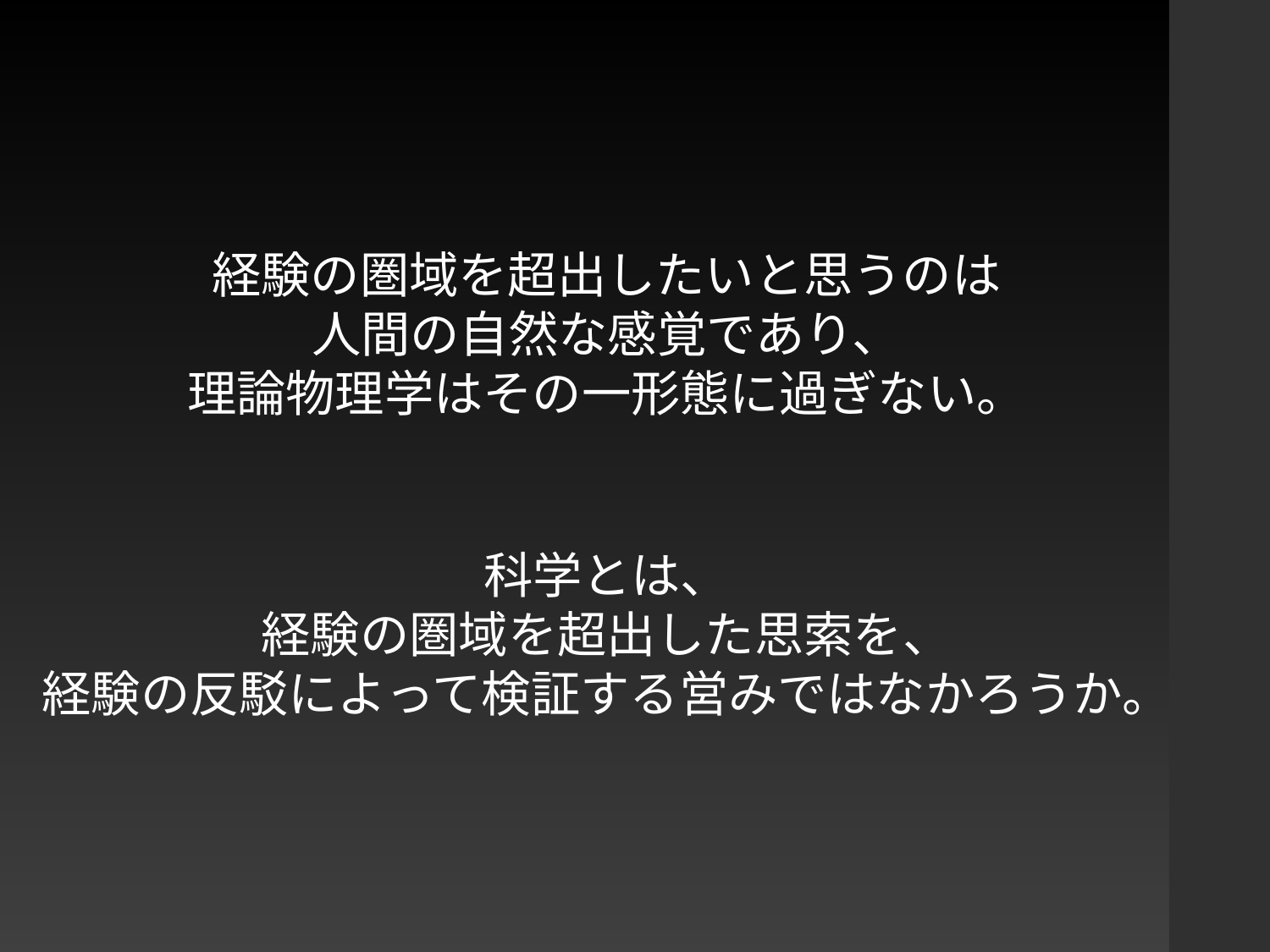

経験の圏域を超出したいと思うのは
人間の自然な感覚であり、
理論物理学はその一形態に過ぎない。
科学とは、
経験の圏域を超出した思索を、
経験の反駁によって検証する営みではなかろうか。